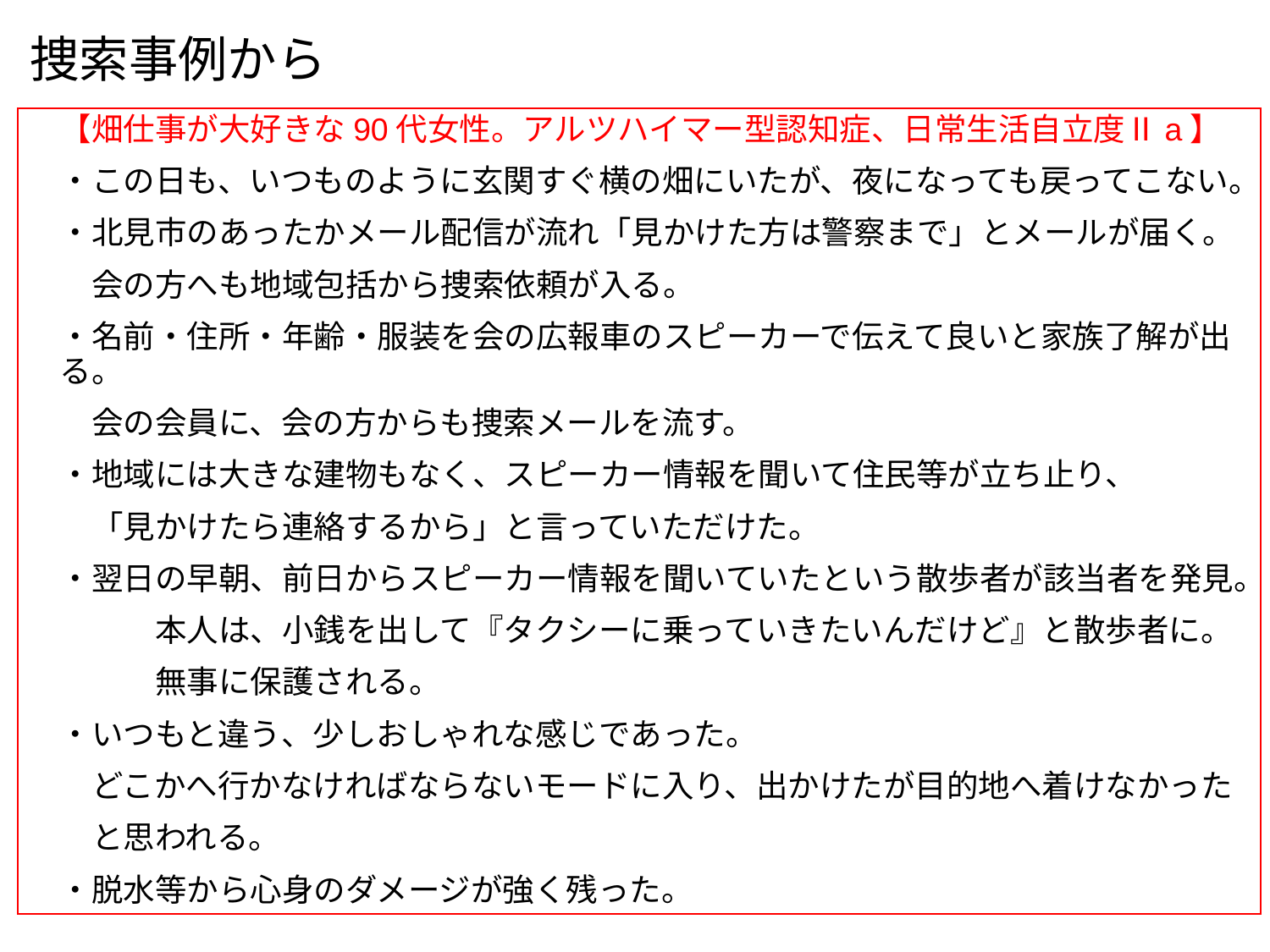

# 捜索事例から

【畑仕事が大好きな90代女性。アルツハイマー型認知症、日常生活自立度Ⅱa】
・この日も、いつものように玄関すぐ横の畑にいたが、夜になっても戻ってこない。
・北見市のあったかメール配信が流れ「見かけた方は警察まで」とメールが届く。
　会の方へも地域包括から捜索依頼が入る。
・名前・住所・年齢・服装を会の広報車のスピーカーで伝えて良いと家族了解が出る。
　会の会員に、会の方からも捜索メールを流す。
・地域には大きな建物もなく、スピーカー情報を聞いて住民等が立ち止り、
　「見かけたら連絡するから」と言っていただけた。
・翌日の早朝、前日からスピーカー情報を聞いていたという散歩者が該当者を発見。
　　　本人は、小銭を出して『タクシーに乗っていきたいんだけど』と散歩者に。
　　　無事に保護される。
・いつもと違う、少しおしゃれな感じであった。
　どこかへ行かなければならないモードに入り、出かけたが目的地へ着けなかった
　と思われる。
・脱水等から心身のダメージが強く残った。